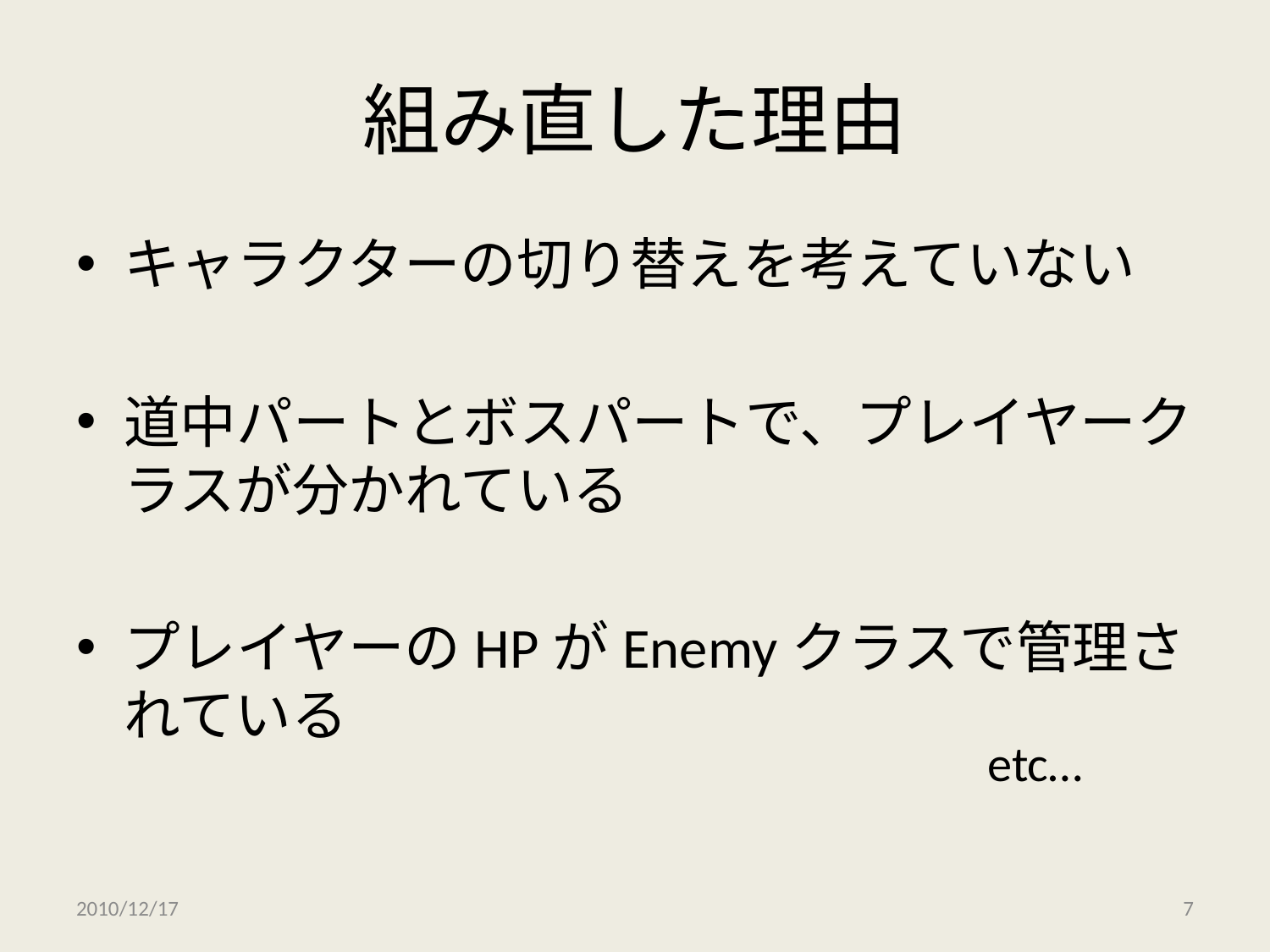

# 組み直した理由
キャラクターの切り替えを考えていない

道中パートとボスパートで、プレイヤークラスが分かれている

プレイヤーのHPがEnemyクラスで管理されている
etc…
2010/12/17
7